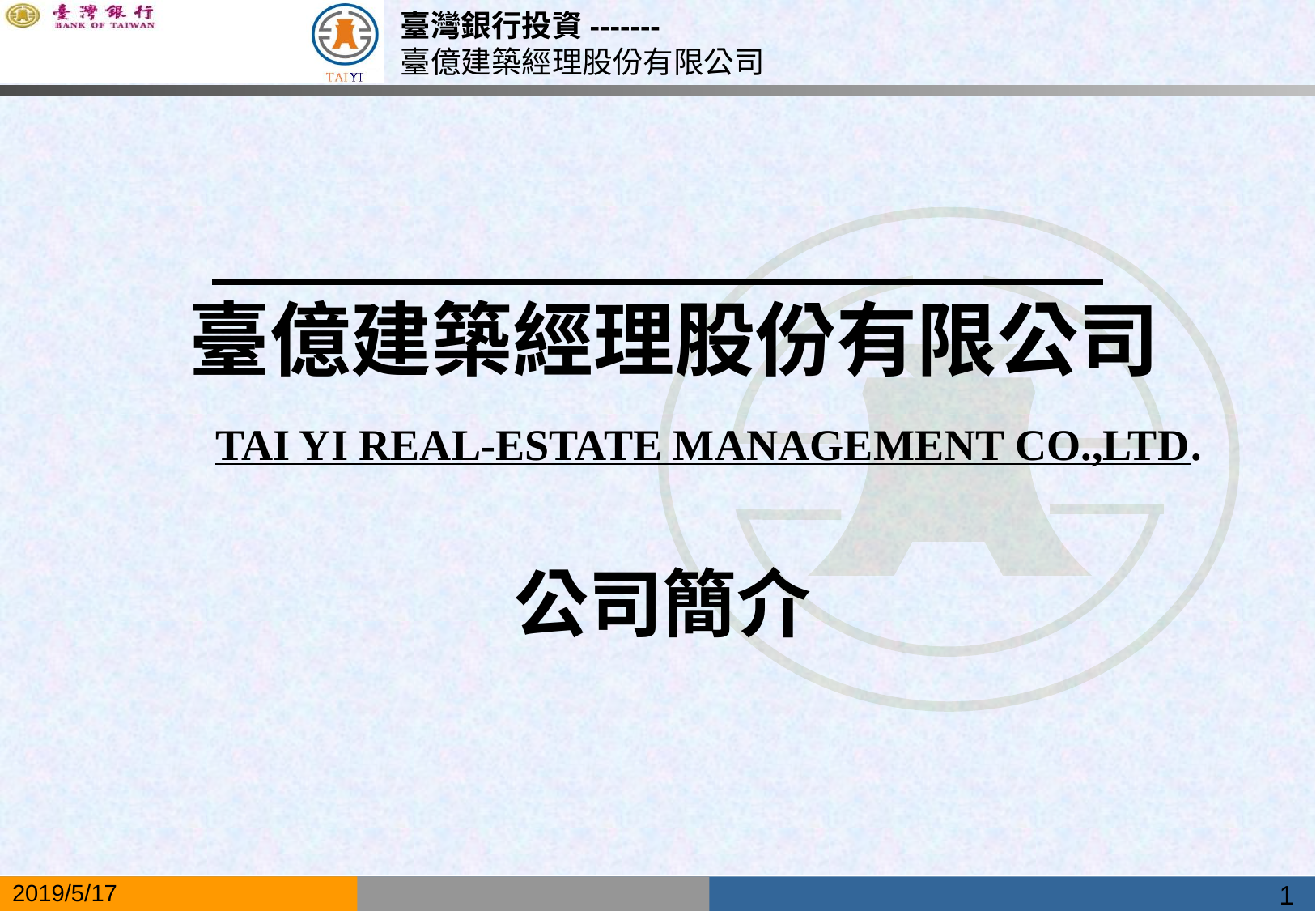

臺億建築經理股份有限公司
     TAI YI REAL-ESTATE MANAGEMENT CO.,LTD.
公司簡介
1
2019/5/17